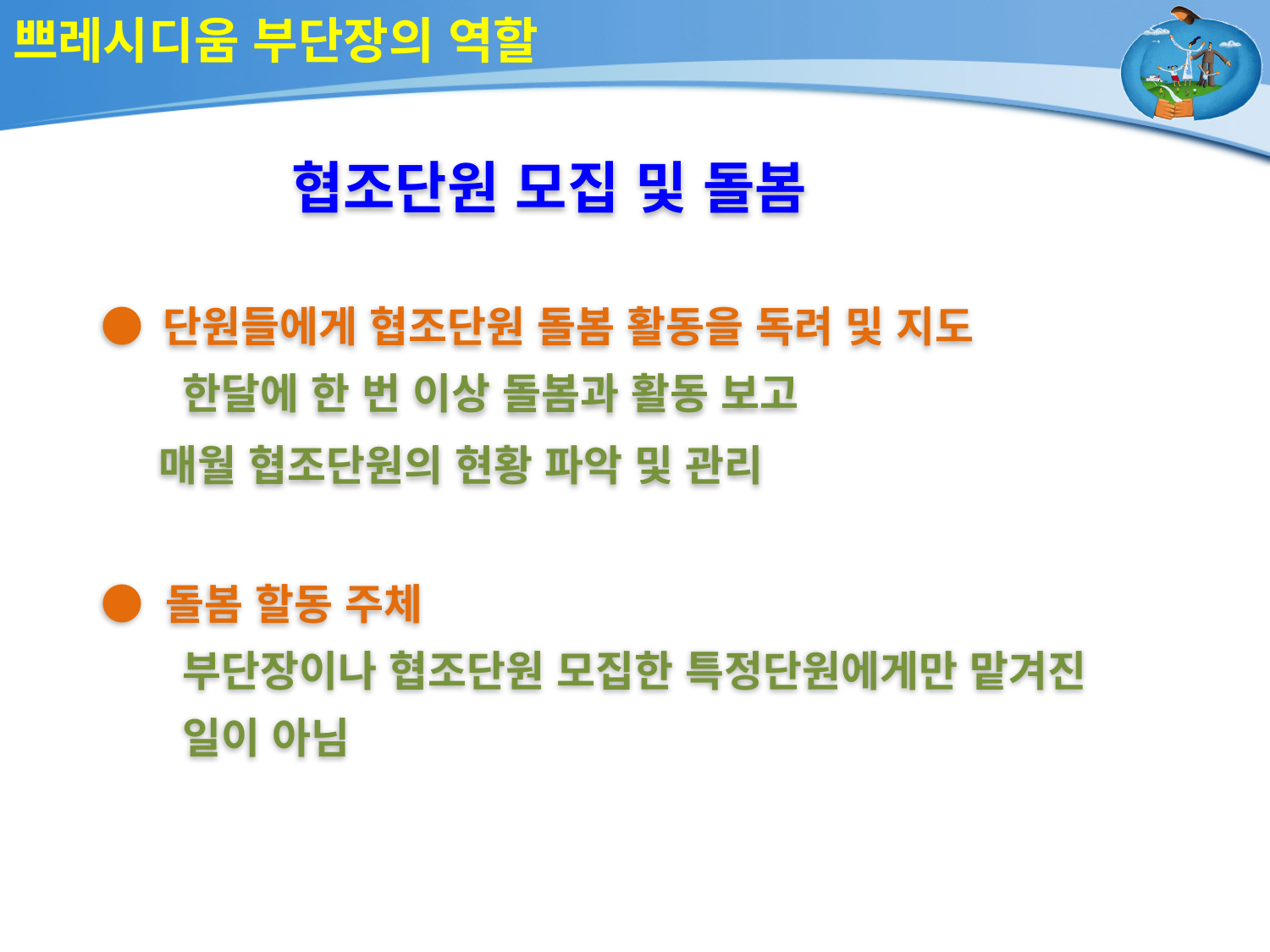

# 쁘레시디움 부단장의 역할
협조단원 모집 및 돌봄
● 단원들에게 협조단원 돌봄 활동을 독려 및 지도
      한달에 한 번 이상 돌봄과 활동 보고
    매월 협조단원의 현황 파악 및 관리

● 돌봄 할동 주체
      부단장이나 협조단원 모집한 특정단원에게만 맡겨진
      일이 아님